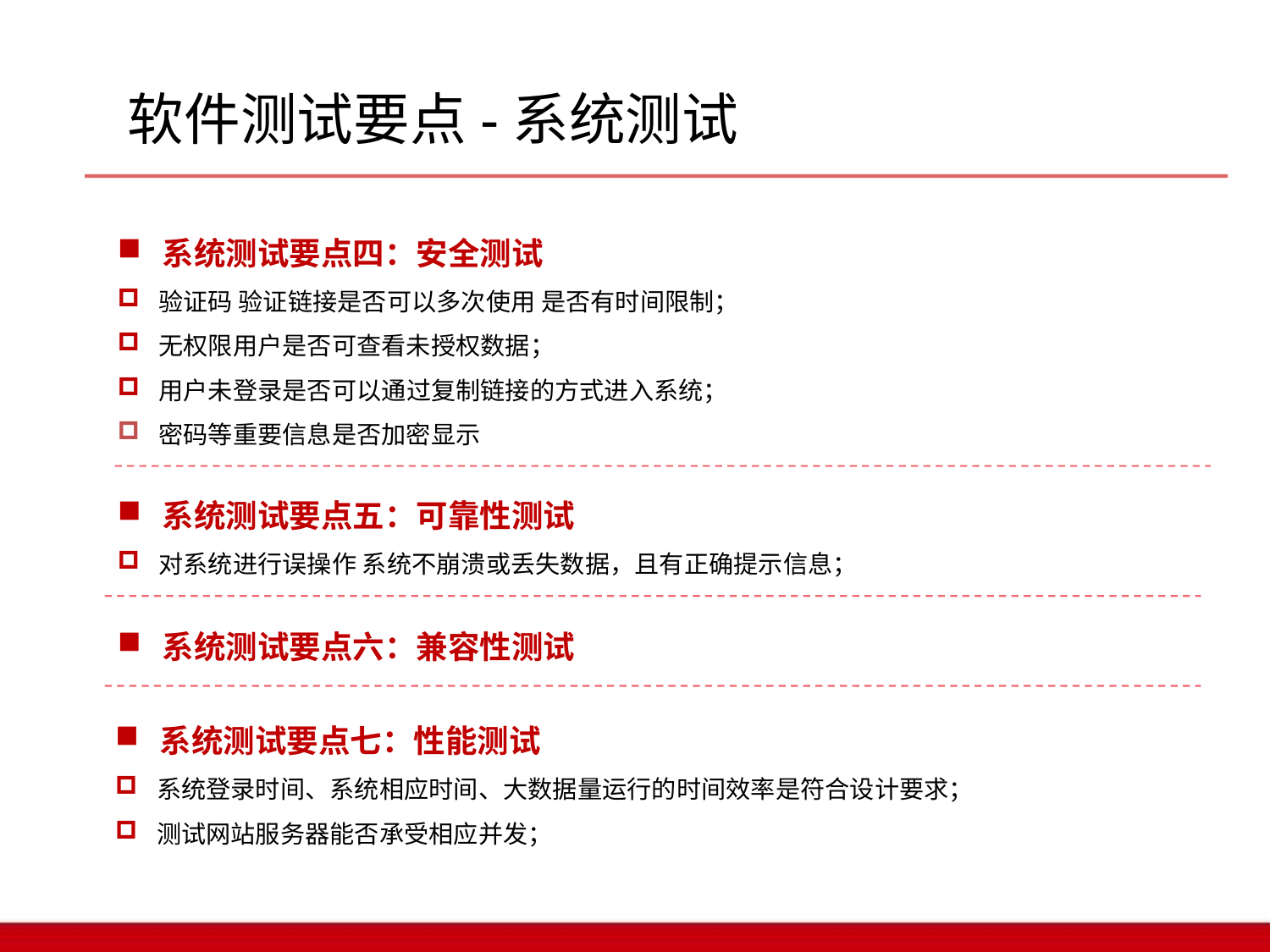

软件测试要点-系统测试
 系统测试要点四：安全测试
 验证码 验证链接是否可以多次使用 是否有时间限制；
 无权限用户是否可查看未授权数据；
 用户未登录是否可以通过复制链接的方式进入系统；
 密码等重要信息是否加密显示
 系统测试要点五：可靠性测试
 对系统进行误操作 系统不崩溃或丢失数据，且有正确提示信息；
 系统测试要点六：兼容性测试
 系统测试要点七：性能测试
 系统登录时间、系统相应时间、大数据量运行的时间效率是符合设计要求；
 测试网站服务器能否承受相应并发；